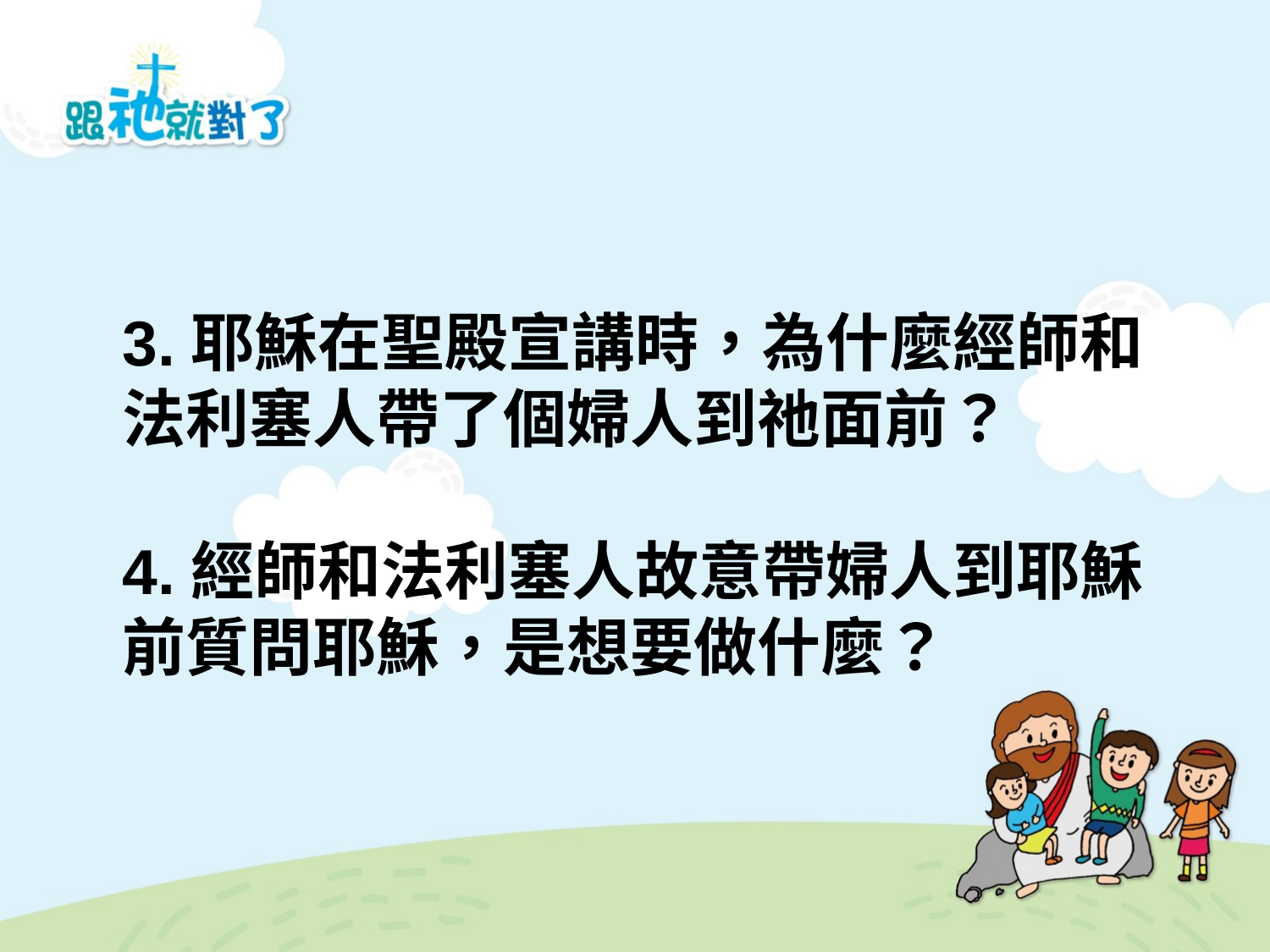

3.耶穌在聖殿宣講時，為什麼經師和法利塞人帶了個婦人到祂面前？

4.經師和法利塞人故意帶婦人到耶穌前質問耶穌，是想要做什麼？